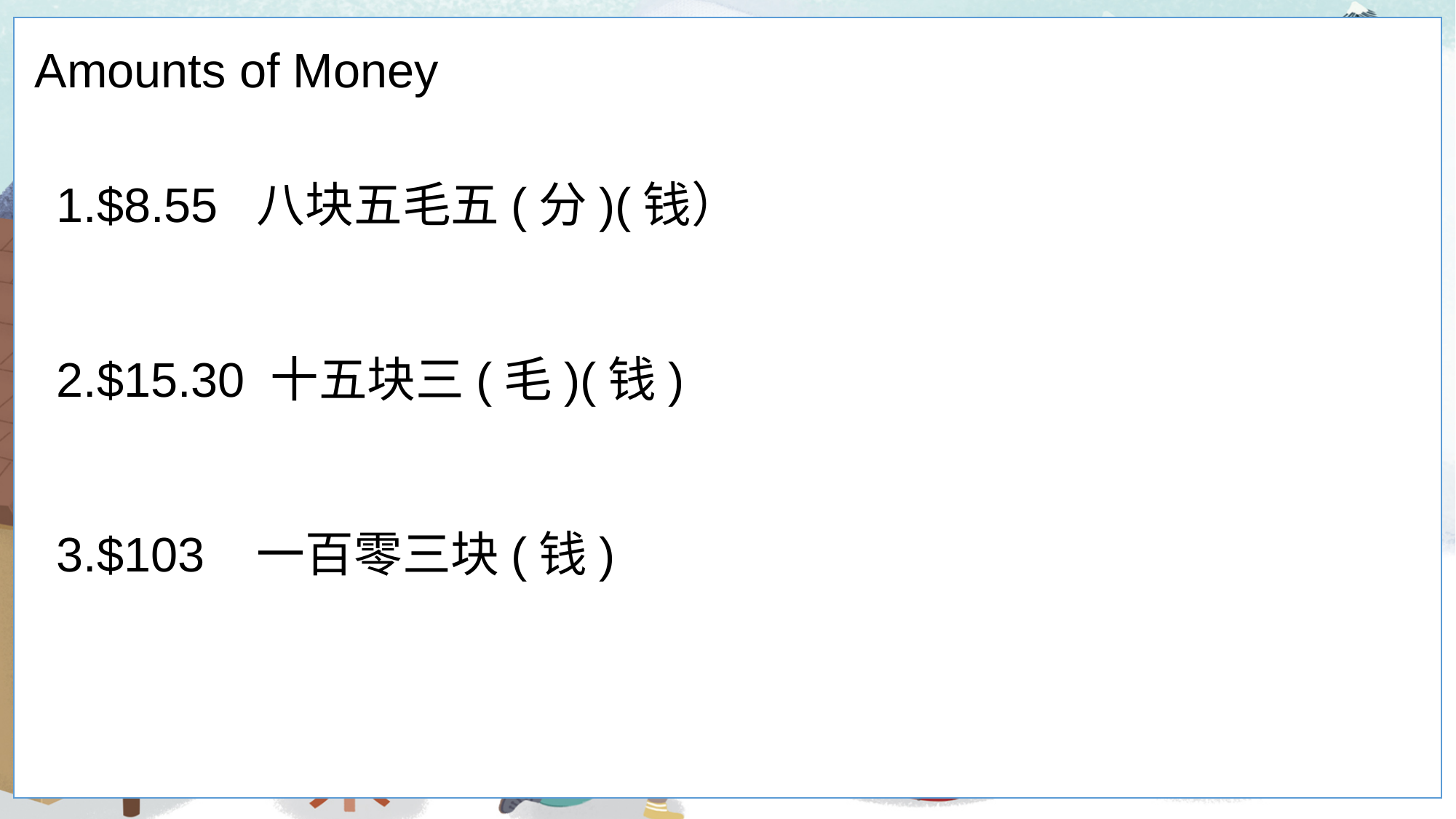

Amounts of Money
1.$8.55  八块五毛五(分)(钱）

2.$15.30 十五块三(毛)(钱)

3.$103   一百零三块(钱)